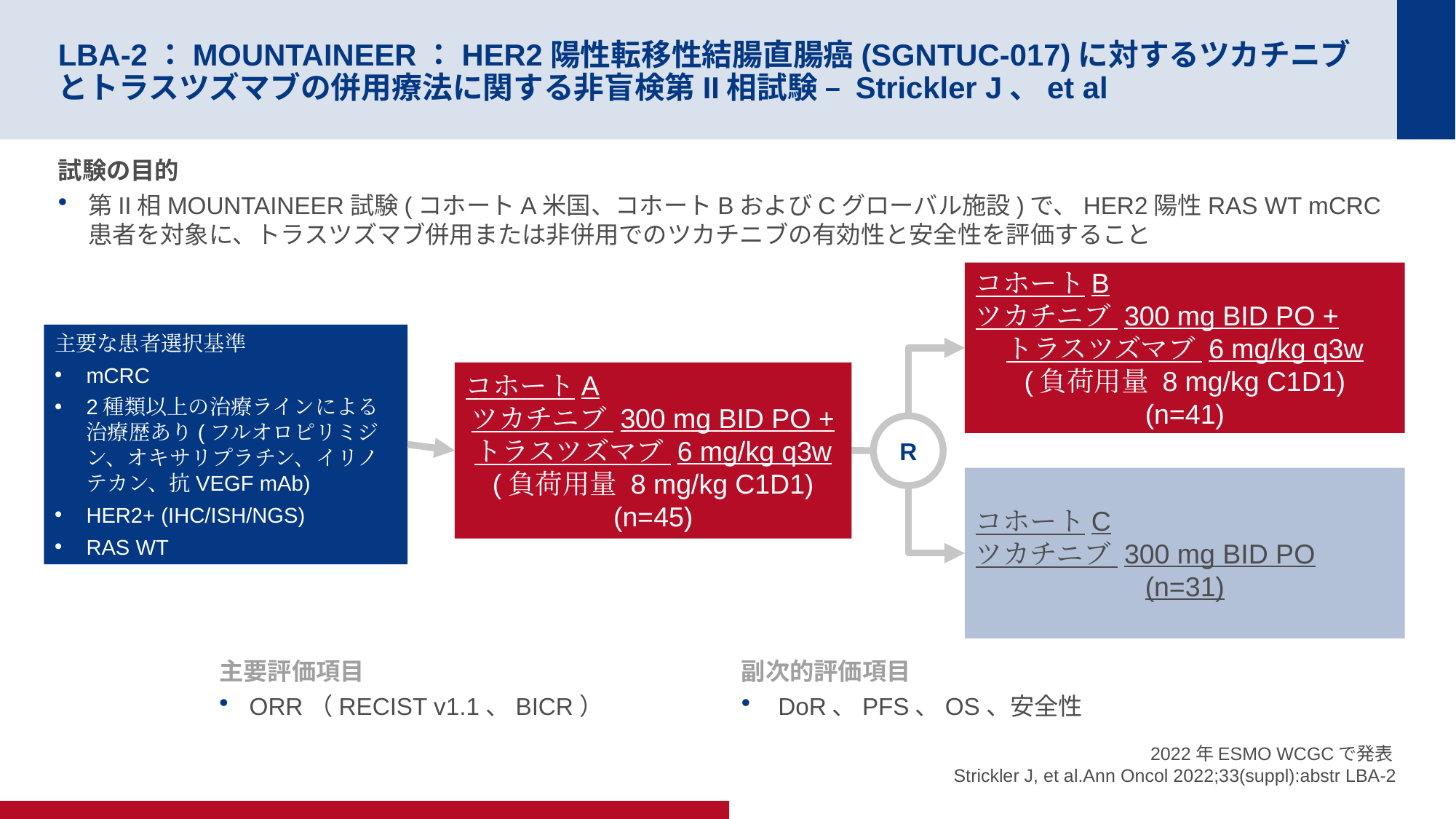

# LBA-2：MOUNTAINEER：HER2陽性転移性結腸直腸癌(SGNTUC-017)に対するツカチニブとトラスツズマブの併用療法に関する非盲検第II相試験 – Strickler J、et al
試験の目的
第II相MOUNTAINEER試験(コホートA米国、コホートBおよびCグローバル施設)で、HER2陽性RAS WT mCRC患者を対象に、トラスツズマブ併用または非併用でのツカチニブの有効性と安全性を評価すること
コホートB
ツカチニブ 300 mg BID PO +
トラスツズマブ 6 mg/kg q3w
(負荷用量 8 mg/kg C1D1)
(n=41)
主要な患者選択基準
mCRC
2種類以上の治療ラインによる治療歴あり(フルオロピリミジン、オキサリプラチン、イリノテカン、抗VEGF mAb)
HER2+ (IHC/ISH/NGS)
RAS WT
コホートA
ツカチニブ 300 mg BID PO + トラスツズマブ 6 mg/kg q3w
(負荷用量 8 mg/kg C1D1)
(n=45)
R
コホートC
ツカチニブ 300 mg BID PO
(n=31)
主要評価項目
ORR（RECIST v1.1、BICR）
副次的評価項目
 DoR、PFS、OS、安全性

2022年ESMO WCGCで発表
Strickler J, et al.Ann Oncol 2022;33(suppl):abstr LBA-2